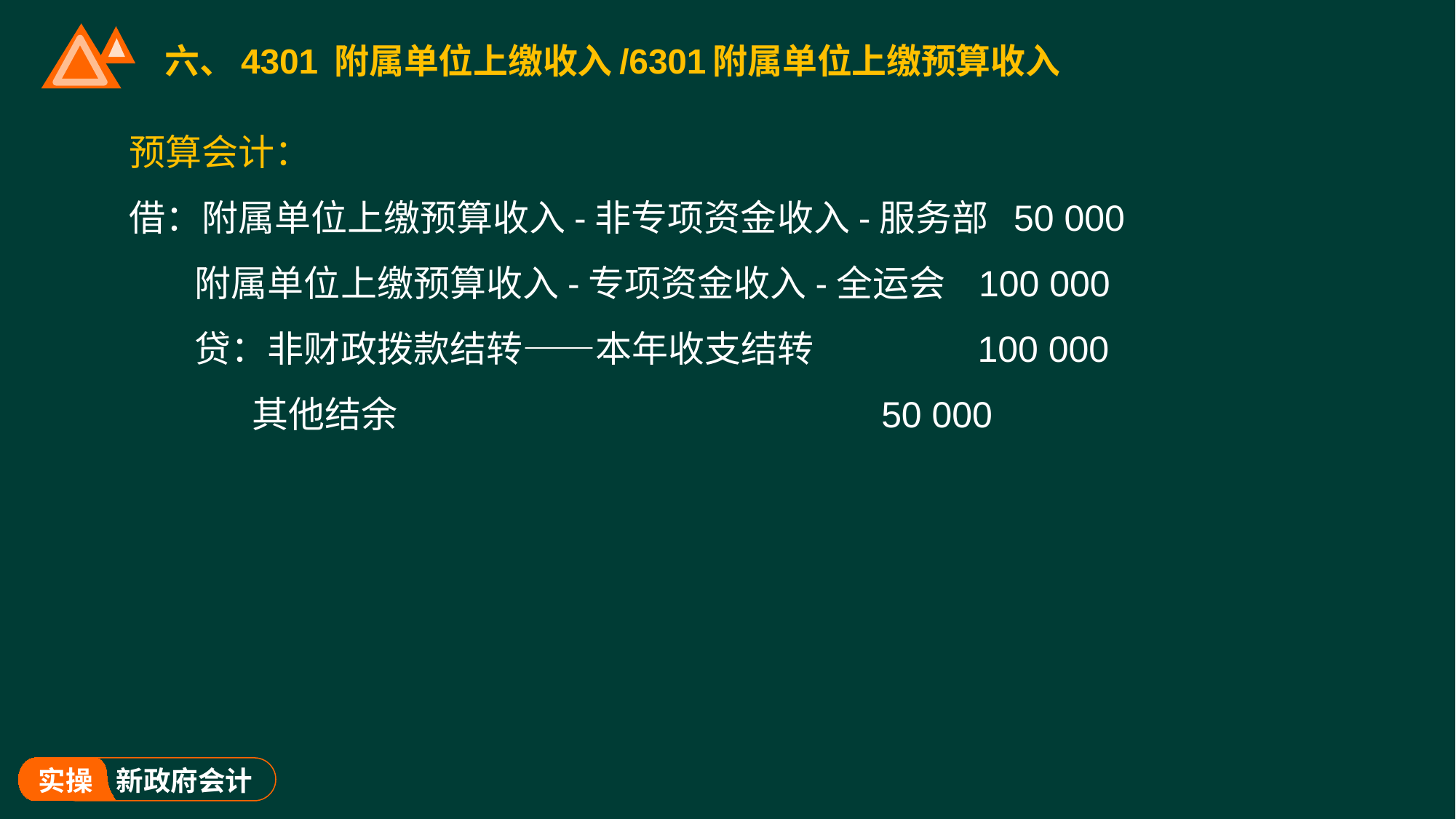

# 六、4301 附属单位上缴收入/6301附属单位上缴预算收入
预算会计：
借：附属单位上缴预算收入-非专项资金收入-服务部  50 000
       附属单位上缴预算收入-专项资金收入-全运会   100 000
       贷：非财政拨款结转——本年收支结转                   100 000
              其他结余                                                          50 000